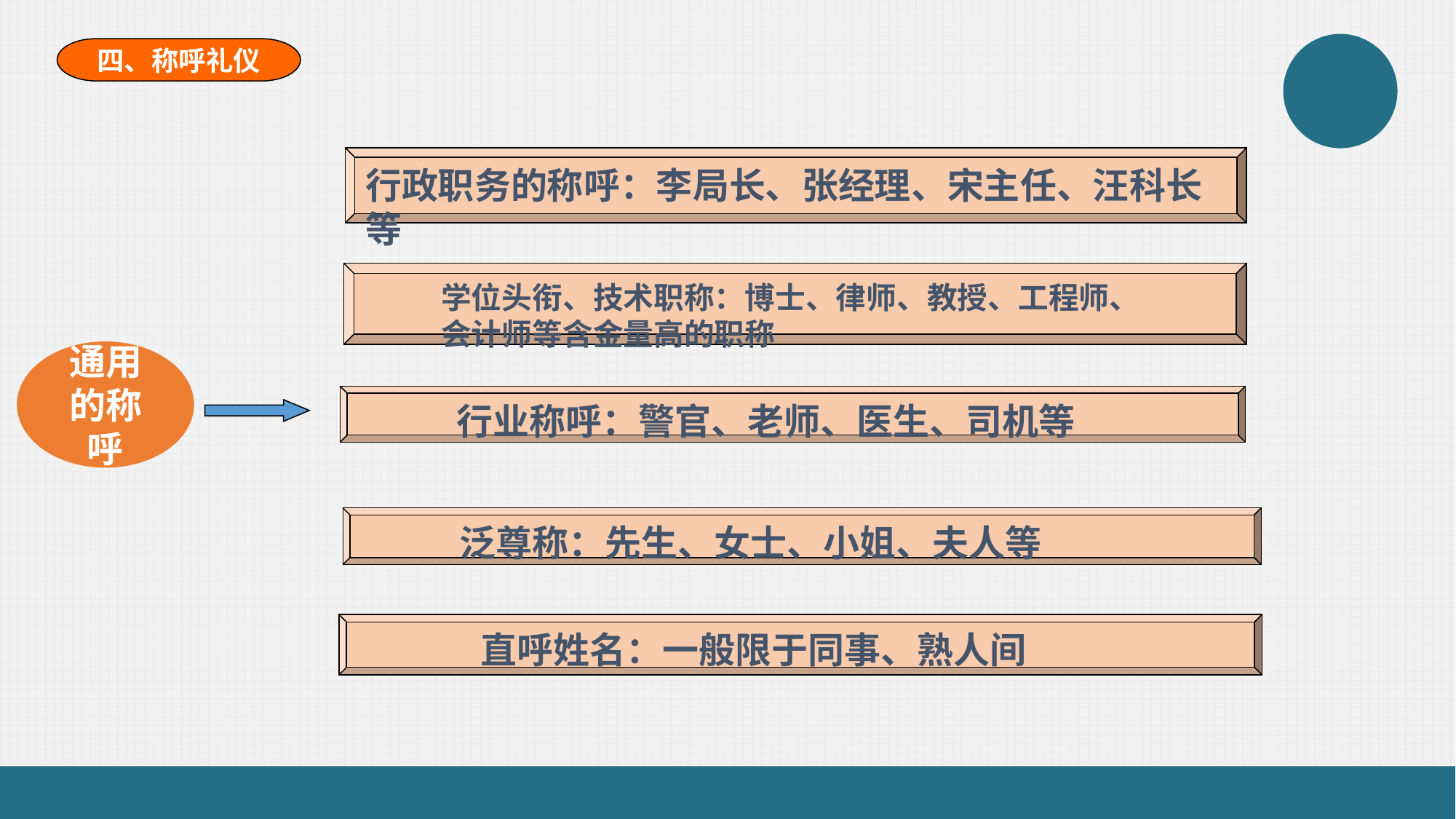

四、称呼礼仪

行政职务的称呼：李局长、张经理、宋主任、汪科长等
          学位头衔、技术职称：博士、律师、教授、工程师、
          会计师等含金量高的职称
通用的称呼
           行业称呼：警官、老师、医生、司机等

           泛尊称：先生、女士、小姐、夫人等
              直呼姓名：一般限于同事、熟人间